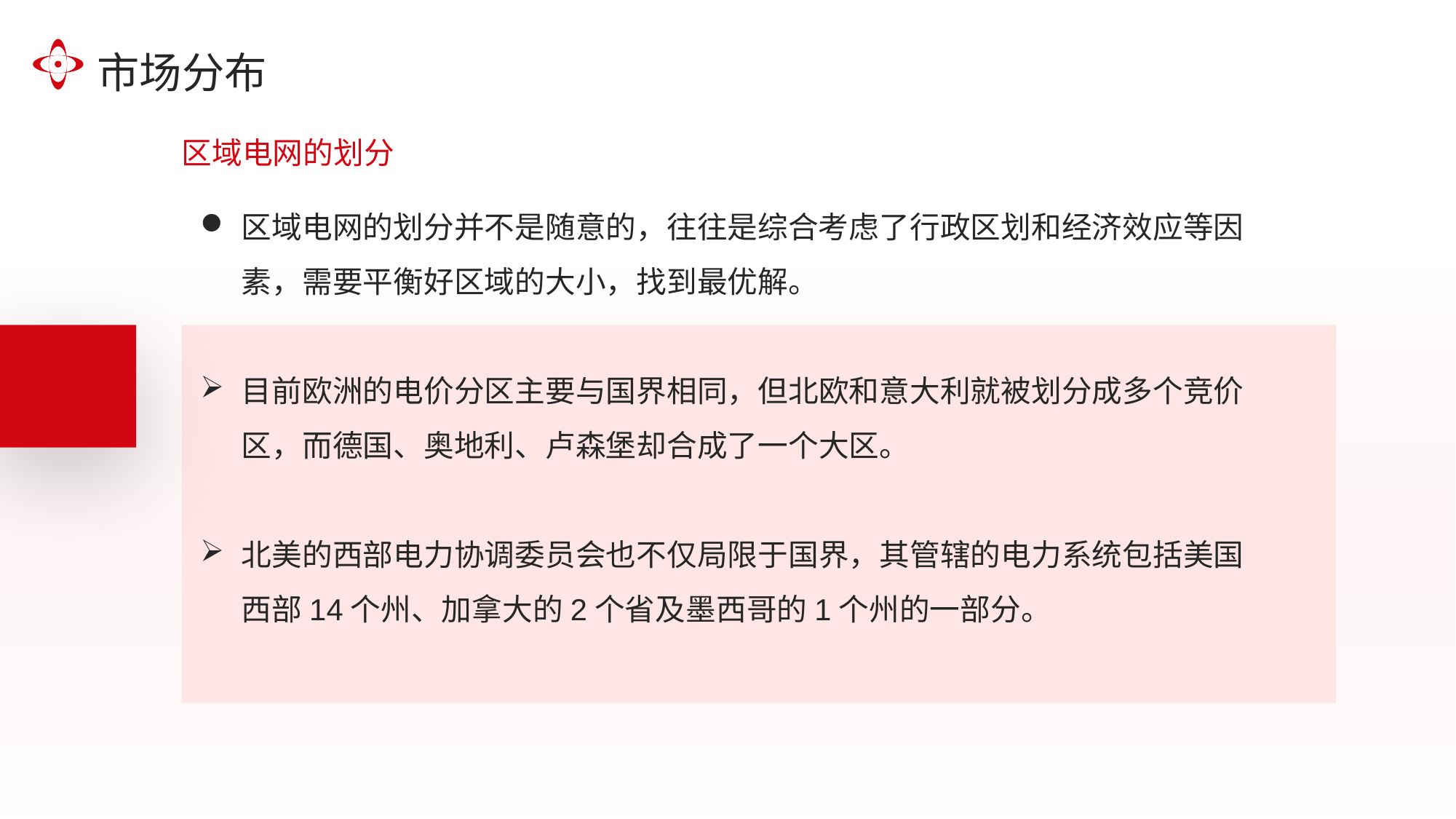

市场分布

区域电网的划分
区域电网的划分并不是随意的，往往是综合考虑了行政区划和经济效应等因素，需要平衡好区域的大小，找到最优解。

目前欧洲的电价分区主要与国界相同，但北欧和意大利就被划分成多个竞价区，而德国、奥地利、卢森堡却合成了一个大区。

北美的西部电力协调委员会也不仅局限于国界，其管辖的电力系统包括美国西部14个州、加拿大的2个省及墨西哥的1个州的一部分。